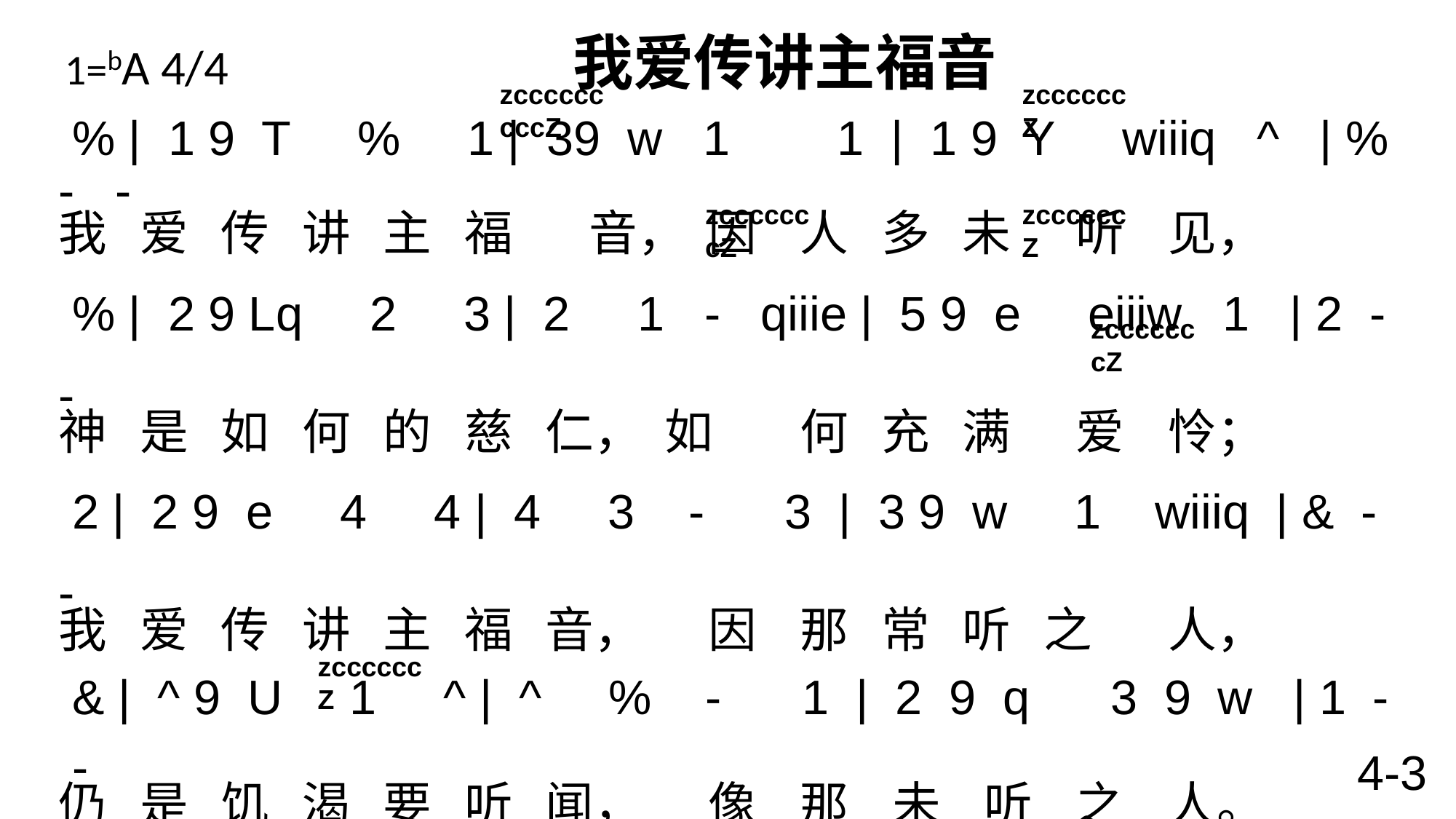

# 1=bA 4/4                             我爱传讲主福音
zcccccccccZ
zccccccZ
 % |  1 9  T     %     1 |  39  w   1        1  |  1 9  Y     wiiiq   ^   | %  -   -
我   爱   传   讲   主   福       音，  因    人   多   未      听    见，
 % |  2 9 Lq     2     3 |  2     1   -   qiiie |  5 9  e     eiiiw   1   | 2  -   -
神   是   如   何   的   慈   仁，  如        何   充   满      爱    怜；
 2 |  2 9  e     4     4 |  4     3    -      3  |  3 9  w     1    wiiiq  | &  -   -
我   爱   传   讲   主   福   音，      因    那   常   听   之       人，
 & |  ^ 9  U     1     ^ |  ^     %    -      1  |  2  9  q      3  9  w   | 1  -   -
仍   是   饥   渴   要   听   闻，      像    那    未    听    之    人。
 % |  % 9  U     2 9  e |  2     1    -      1  |  1 9  r     4     4  |  4     3   -
我   爱   传   讲   主    福  音，      传    讲   老   旧   的    福   音；
 3 |  5 9  e    eiiw  1 |  2     1    -      ^  |  %      1      2  9  q   | 1  -  -  \
传   讲   耶   稣   爱   罪   人，      传    讲    耶    稣    救    恩。
zcccccccZ
zccccccZ
zcccccccZ
zccccccZ
4-3